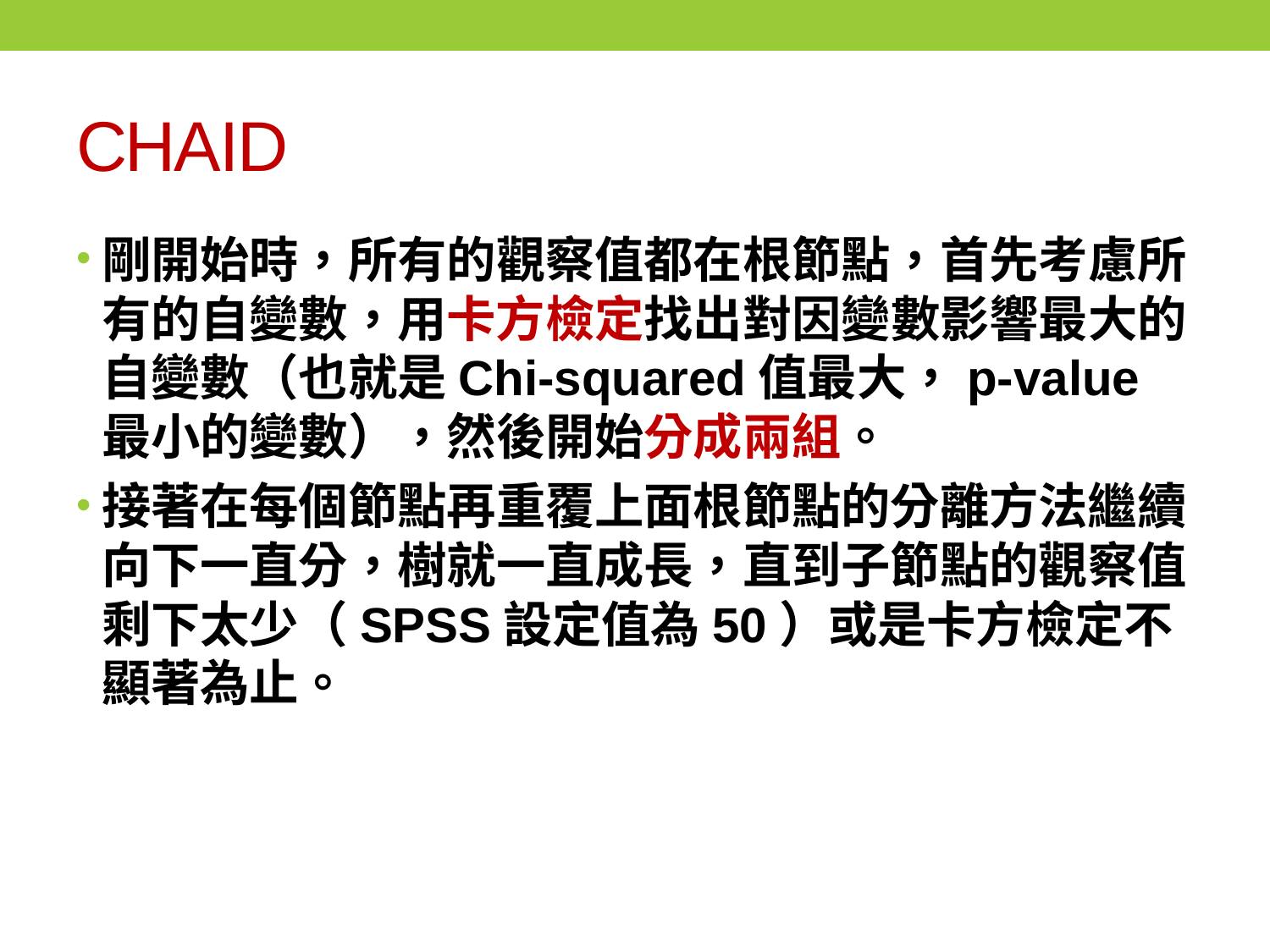

# CHAID
剛開始時，所有的觀察值都在根節點，首先考慮所有的自變數，用卡方檢定找出對因變數影響最大的自變數（也就是Chi-squared值最大，p-value最小的變數），然後開始分成兩組。
接著在每個節點再重覆上面根節點的分離方法繼續向下一直分，樹就一直成長，直到子節點的觀察值剩下太少（SPSS設定值為50）或是卡方檢定不顯著為止。